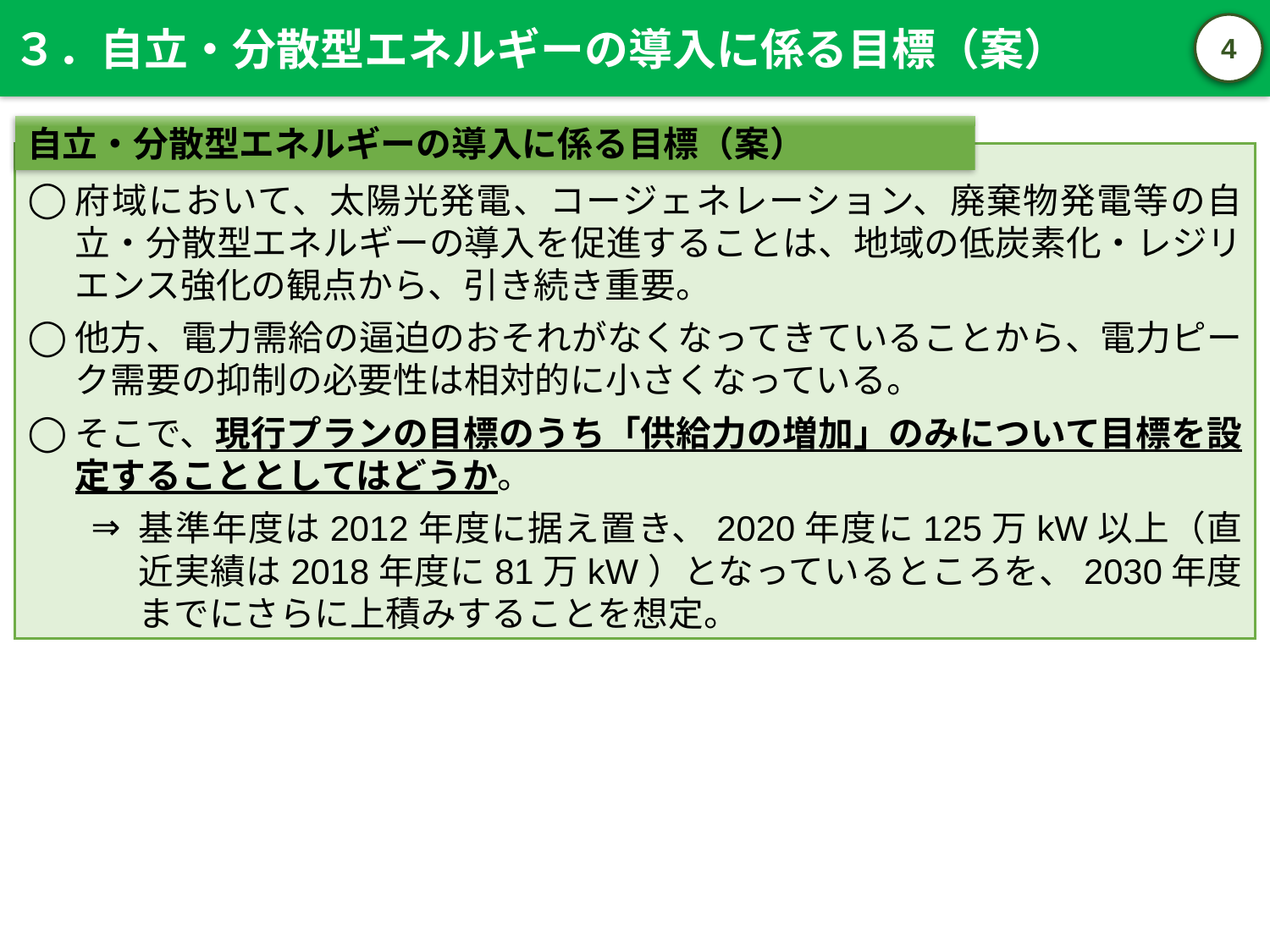

３．自立・分散型エネルギーの導入に係る目標（案）
4
自立・分散型エネルギーの導入に係る目標（案）
府域において、太陽光発電、コージェネレーション、廃棄物発電等の自立・分散型エネルギーの導入を促進することは、地域の低炭素化・レジリエンス強化の観点から、引き続き重要。
他方、電力需給の逼迫のおそれがなくなってきていることから、電力ピーク需要の抑制の必要性は相対的に小さくなっている。
そこで、現行プランの目標のうち「供給力の増加」のみについて目標を設定することとしてはどうか。
基準年度は2012年度に据え置き、2020年度に125万kW以上（直近実績は2018年度に81万kW）となっているところを、2030年度までにさらに上積みすることを想定。